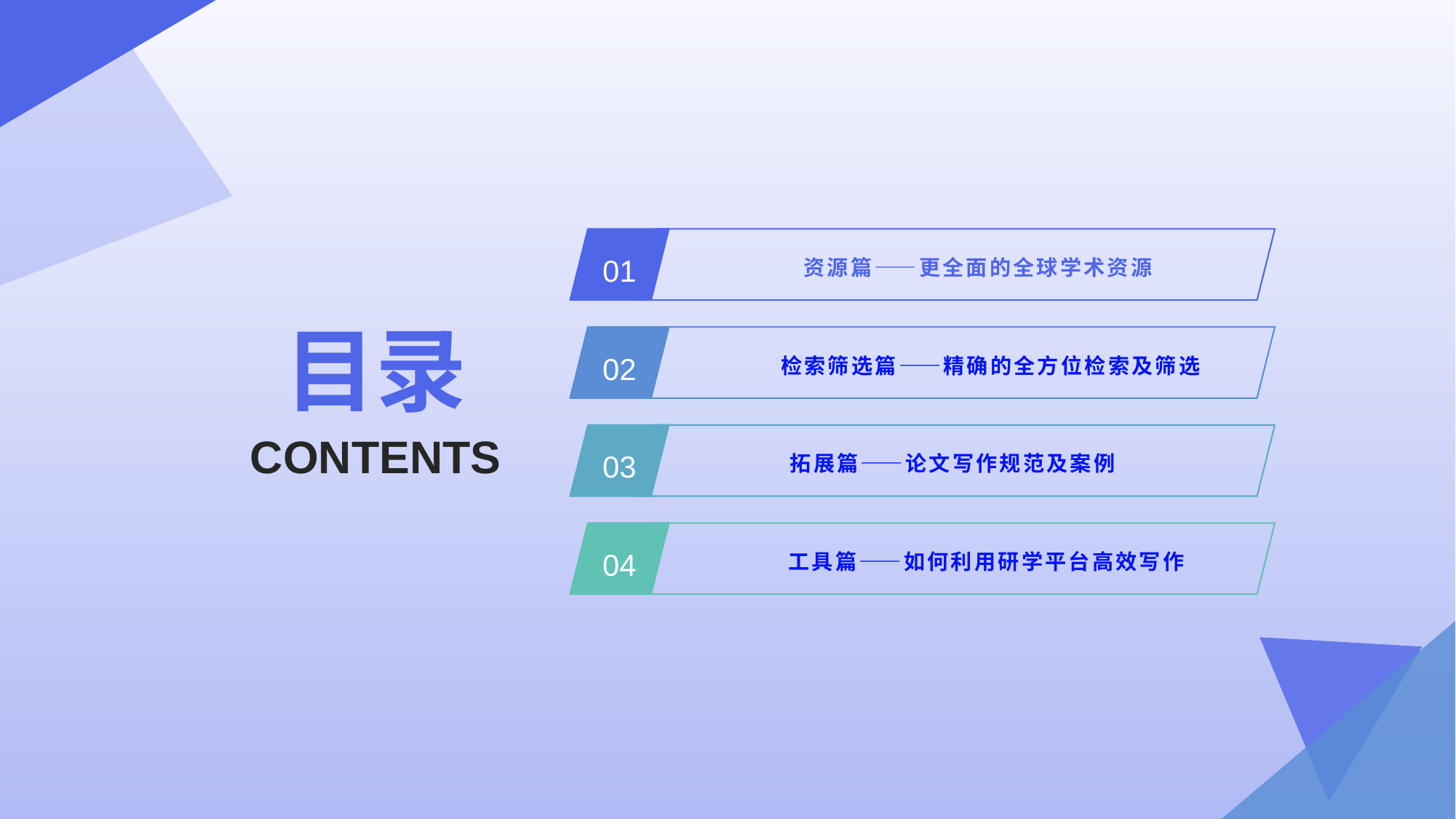

01

资源篇——更全面的全球学术资源
目录
02

检索筛选篇——精确的全方位检索及筛选
03

CONTENTS
拓展篇——论文写作规范及案例
04

工具篇——如何利用研学平台高效写作